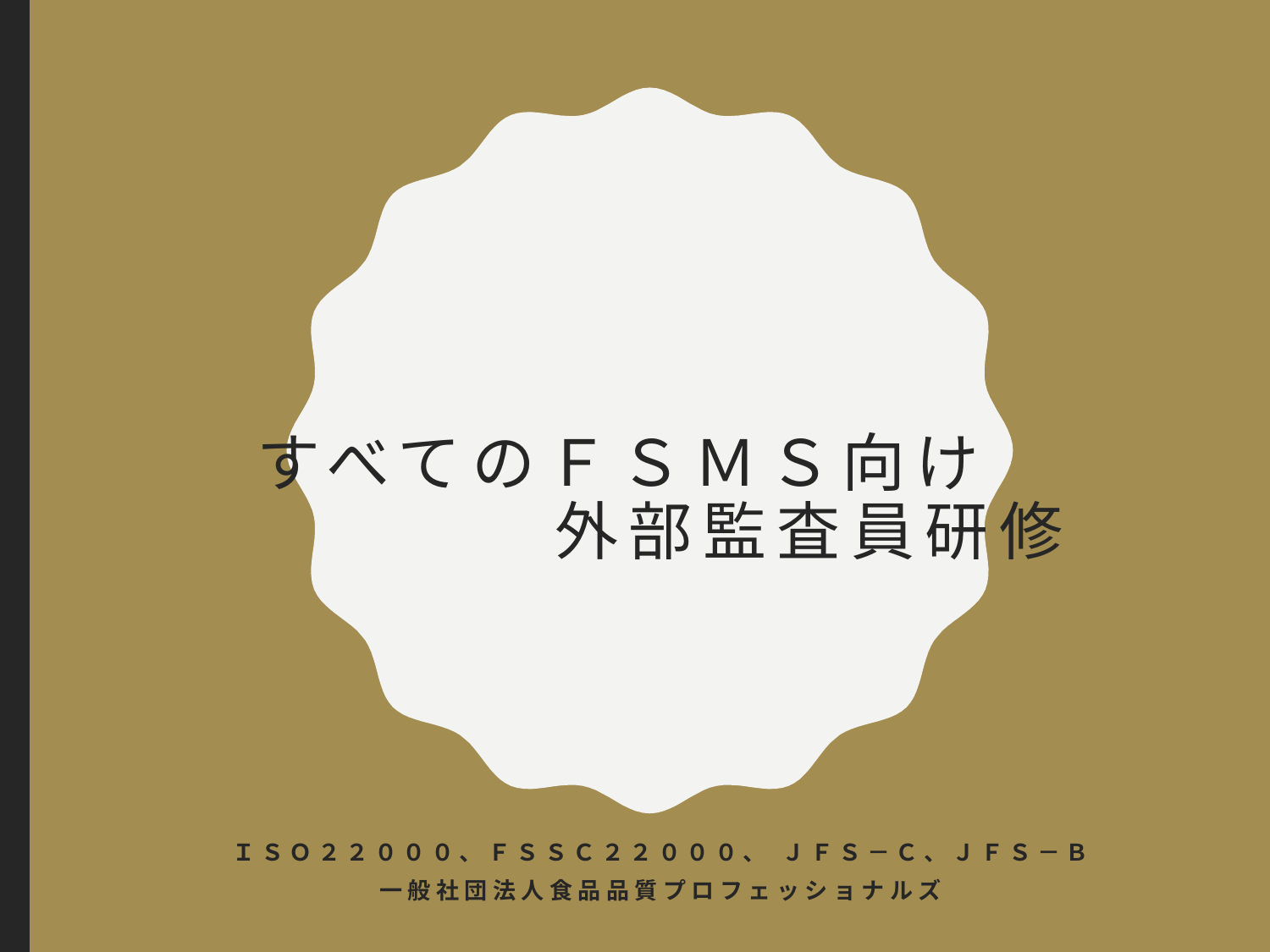

# すべてのＦＳＭＳ向け　　　　　外部監査員研修
ＩＳＯ２２０００、ＦＳＳＣ２２０００、 ＪＦＳ－Ｃ、ＪＦＳ－Ｂ
一般社団法人食品品質プロフェッショナルズ